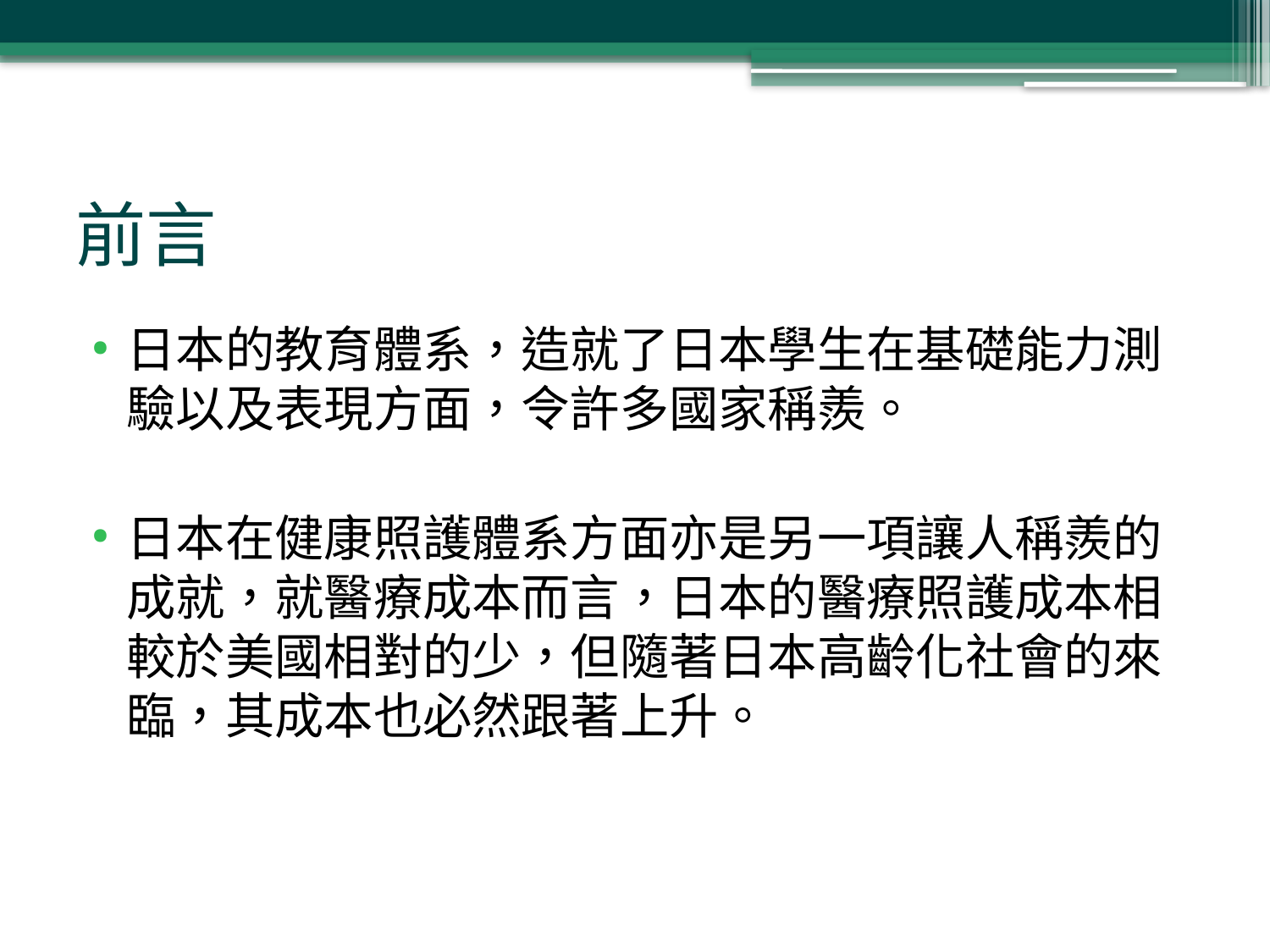

# 前言
日本的教育體系，造就了日本學生在基礎能力測驗以及表現方面，令許多國家稱羨。

日本在健康照護體系方面亦是另一項讓人稱羨的成就，就醫療成本而言，日本的醫療照護成本相較於美國相對的少，但隨著日本高齡化社會的來臨，其成本也必然跟著上升。